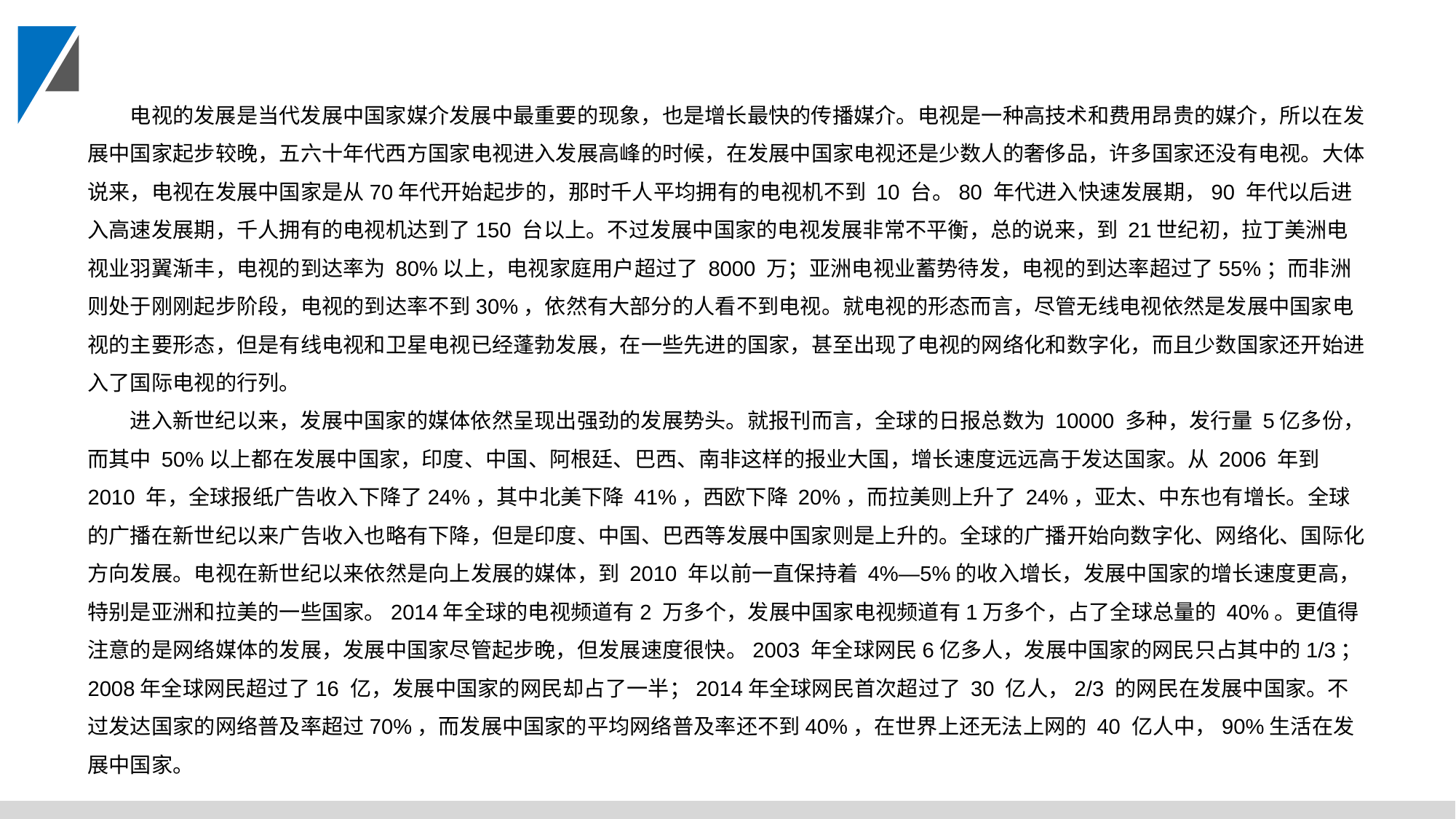

电视的发展是当代发展中国家媒介发展中最重要的现象，也是增长最快的传播媒介。电视是一种高技术和费用昂贵的媒介，所以在发展中国家起步较晚，五六十年代西方国家电视进入发展高峰的时候，在发展中国家电视还是少数人的奢侈品，许多国家还没有电视。大体说来，电视在发展中国家是从70年代开始起步的，那时千人平均拥有的电视机不到 10 台。80 年代进入快速发展期，90 年代以后进入高速发展期，千人拥有的电视机达到了150 台以上。不过发展中国家的电视发展非常不平衡，总的说来，到 21世纪初，拉丁美洲电视业羽翼渐丰，电视的到达率为 80%以上，电视家庭用户超过了 8000 万；亚洲电视业蓄势待发，电视的到达率超过了55%；而非洲则处于刚刚起步阶段，电视的到达率不到30%，依然有大部分的人看不到电视。就电视的形态而言，尽管无线电视依然是发展中国家电视的主要形态，但是有线电视和卫星电视已经蓬勃发展，在一些先进的国家，甚至出现了电视的网络化和数字化，而且少数国家还开始进入了国际电视的行列。
进入新世纪以来，发展中国家的媒体依然呈现出强劲的发展势头。就报刊而言，全球的日报总数为 10000 多种，发行量 5亿多份，而其中 50%以上都在发展中国家，印度、中国、阿根廷、巴西、南非这样的报业大国，增长速度远远高于发达国家。从 2006 年到 2010 年，全球报纸广告收入下降了24%，其中北美下降 41%，西欧下降 20%，而拉美则上升了 24%，亚太、中东也有增长。全球的广播在新世纪以来广告收入也略有下降，但是印度、中国、巴西等发展中国家则是上升的。全球的广播开始向数字化、网络化、国际化方向发展。电视在新世纪以来依然是向上发展的媒体，到 2010 年以前一直保持着 4%—5%的收入增长，发展中国家的增长速度更高，特别是亚洲和拉美的一些国家。2014年全球的电视频道有2 万多个，发展中国家电视频道有1万多个，占了全球总量的 40%。更值得注意的是网络媒体的发展，发展中国家尽管起步晚，但发展速度很快。2003 年全球网民6亿多人，发展中国家的网民只占其中的1/3；2008年全球网民超过了16 亿，发展中国家的网民却占了一半；2014年全球网民首次超过了 30 亿人，2/3 的网民在发展中国家。不过发达国家的网络普及率超过70%，而发展中国家的平均网络普及率还不到40%，在世界上还无法上网的 40 亿人中，90%生活在发展中国家。